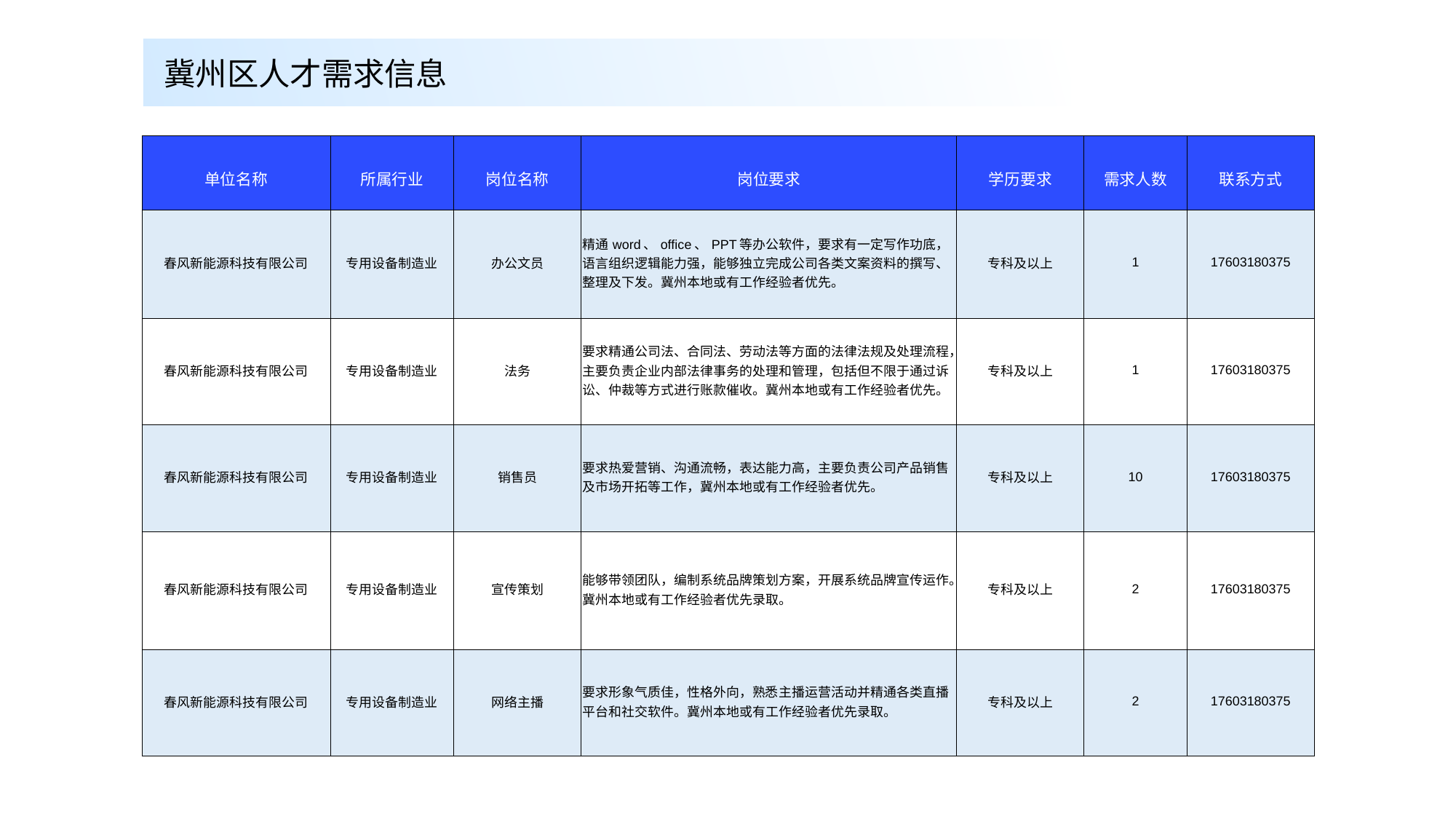

冀州区人才需求信息
| 单位名称 | 所属行业 | 岗位名称 | 岗位要求 | 学历要求 | 需求人数 | 联系方式 |
| --- | --- | --- | --- | --- | --- | --- |
| 春风新能源科技有限公司 | 专用设备制造业 | 办公文员 | 精通word、office、PPT等办公软件，要求有一定写作功底，语言组织逻辑能力强，能够独立完成公司各类文案资料的撰写、整理及下发。冀州本地或有工作经验者优先。 | 专科及以上 | 1 | 17603180375 |
| 春风新能源科技有限公司 | 专用设备制造业 | 法务 | 要求精通公司法、合同法、劳动法等方面的法律法规及处理流程，主要负责企业内部法律事务的处理和管理，包括但不限于通过诉讼、仲裁等方式进行账款催收。冀州本地或有工作经验者优先。 | 专科及以上 | 1 | 17603180375 |
| 春风新能源科技有限公司 | 专用设备制造业 | 销售员 | 要求热爱营销、沟通流畅，表达能力高，主要负责公司产品销售及市场开拓等工作，冀州本地或有工作经验者优先。 | 专科及以上 | 10 | 17603180375 |
| 春风新能源科技有限公司 | 专用设备制造业 | 宣传策划 | 能够带领团队，编制系统品牌策划方案，开展系统品牌宣传运作。冀州本地或有工作经验者优先录取。 | 专科及以上 | 2 | 17603180375 |
| 春风新能源科技有限公司 | 专用设备制造业 | 网络主播 | 要求形象气质佳，性格外向，熟悉主播运营活动并精通各类直播平台和社交软件。冀州本地或有工作经验者优先录取。 | 专科及以上 | 2 | 17603180375 |
15